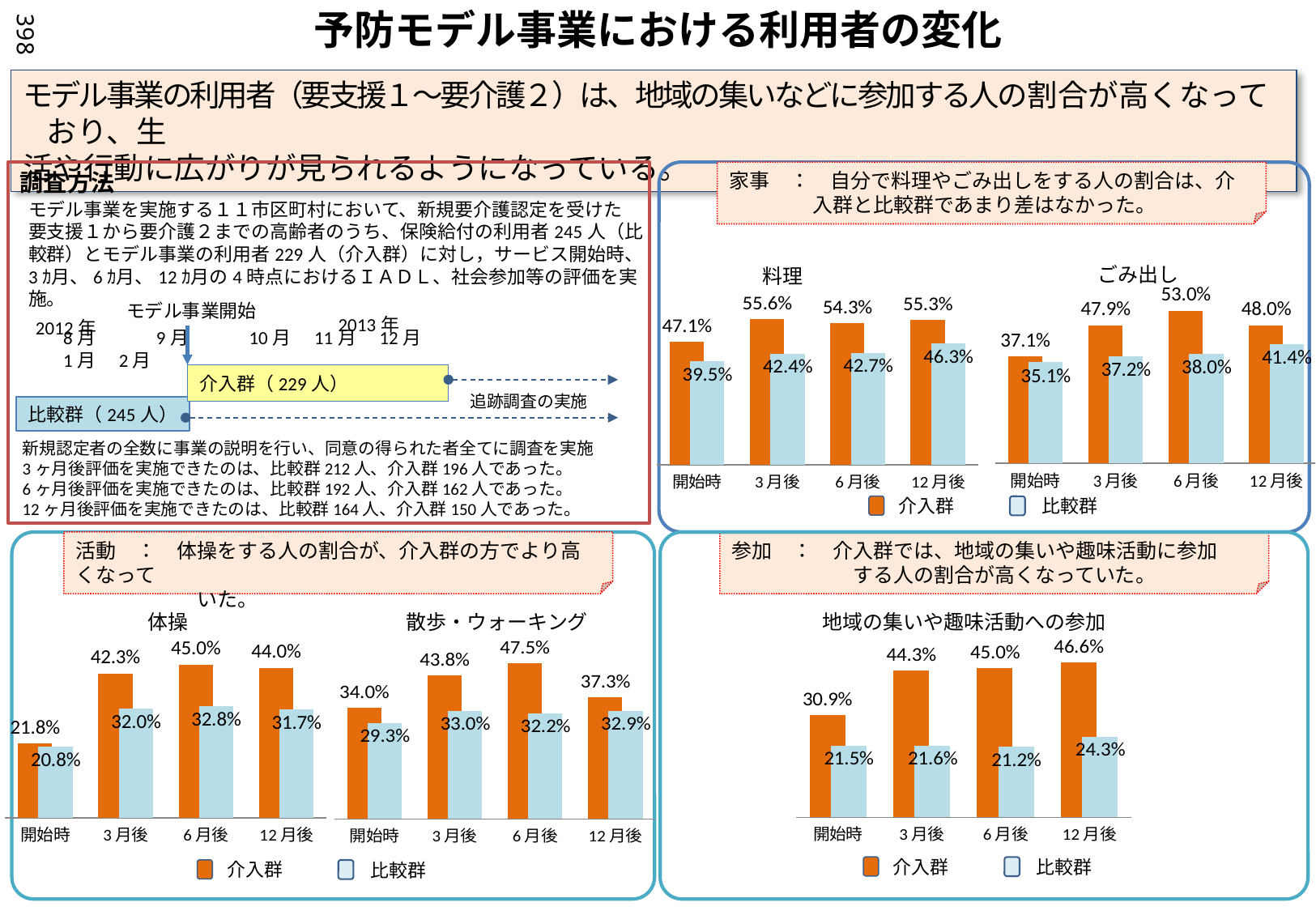

予防モデル事業における利用者の変化
398
モデル事業の利用者（要支援１～要介護２）は、地域の集いなどに参加する人の割合が高くなっており、生
活や行動に広がりが見られるようになっている。

調査方法

モデル事業を実施する１１市区町村において、新規要介護認定を受けた
要支援１から要介護２までの高齢者のうち、保険給付の利用者245人（比較群）とモデル事業の利用者229人（介入群）に対し，サービス開始時、3ｶ月、6ｶ月、12ｶ月の4時点におけるＩＡＤＬ、社会参加等の評価を実施。
モデル事業開始
2013年
2012年

8月　　　9月　　　10月　11月　12月　1月　2月
介入群（229人）

追跡調査の実施
比較群（245人）

新規認定者の全数に事業の説明を行い、同意の得られた者全てに調査を実施
3ヶ月後評価を実施できたのは、比較群212人、介入群196人であった。
6ヶ月後評価を実施できたのは、比較群192人、介入群162人であった。
12ヶ月後評価を実施できたのは、比較群164人、介入群150人であった。
家事　：　自分で料理やごみ出しをする人の割合は、介入群と比較群であまり差はなかった。
ごみ出し
料理

### Chart

| Category |  |  |
|---|---|---|
| 開始時 | 0.371 | 0.351 |
| 3月後 | 0.479 | 0.372 |
| 6月後 | 0.53 | 0.38 |
| 12月後 | 0.48 | 0.414 |

### Chart

| Category |  |  |
|---|---|---|
| 開始時 | 0.471 | 0.395 |
| 3月後 | 0.556 | 0.424 |
| 6月後 | 0.543 | 0.427 |
| 12月後 | 0.553 | 0.463 |
介入群
比較群

活動　：　体操をする人の割合が、介入群の方でより高くなって
　　　　　　いた。

参加　：　介入群では、地域の集いや趣味活動に参加
　　　　　　する人の割合が高くなっていた。
地域の集いや趣味活動への参加
散歩・ウォーキング
体操

### Chart

| Category |  |  |
|---|---|---|
| 開始時 | 0.309 | 0.215 |
| 3月後 | 0.443 | 0.216 |
| 6月後 | 0.45 | 0.212 |
| 12月後 | 0.466 | 0.243 |

### Chart

| Category |  |  |
|---|---|---|
| 開始時 | 0.218 | 0.208 |
| 3月後 | 0.423 | 0.32 |
| 6月後 | 0.45 | 0.328 |
| 12月後 | 0.44 | 0.317 |

### Chart

| Category | 介入群 | 比較群 |
|---|---|---|
| 開始時 | 0.34 | 0.293 |
| 3月後 | 0.438 | 0.33 |
| 6月後 | 0.475 | 0.322 |
| 12月後 | 0.373 | 0.329 |
介入群
比較群

介入群
比較群